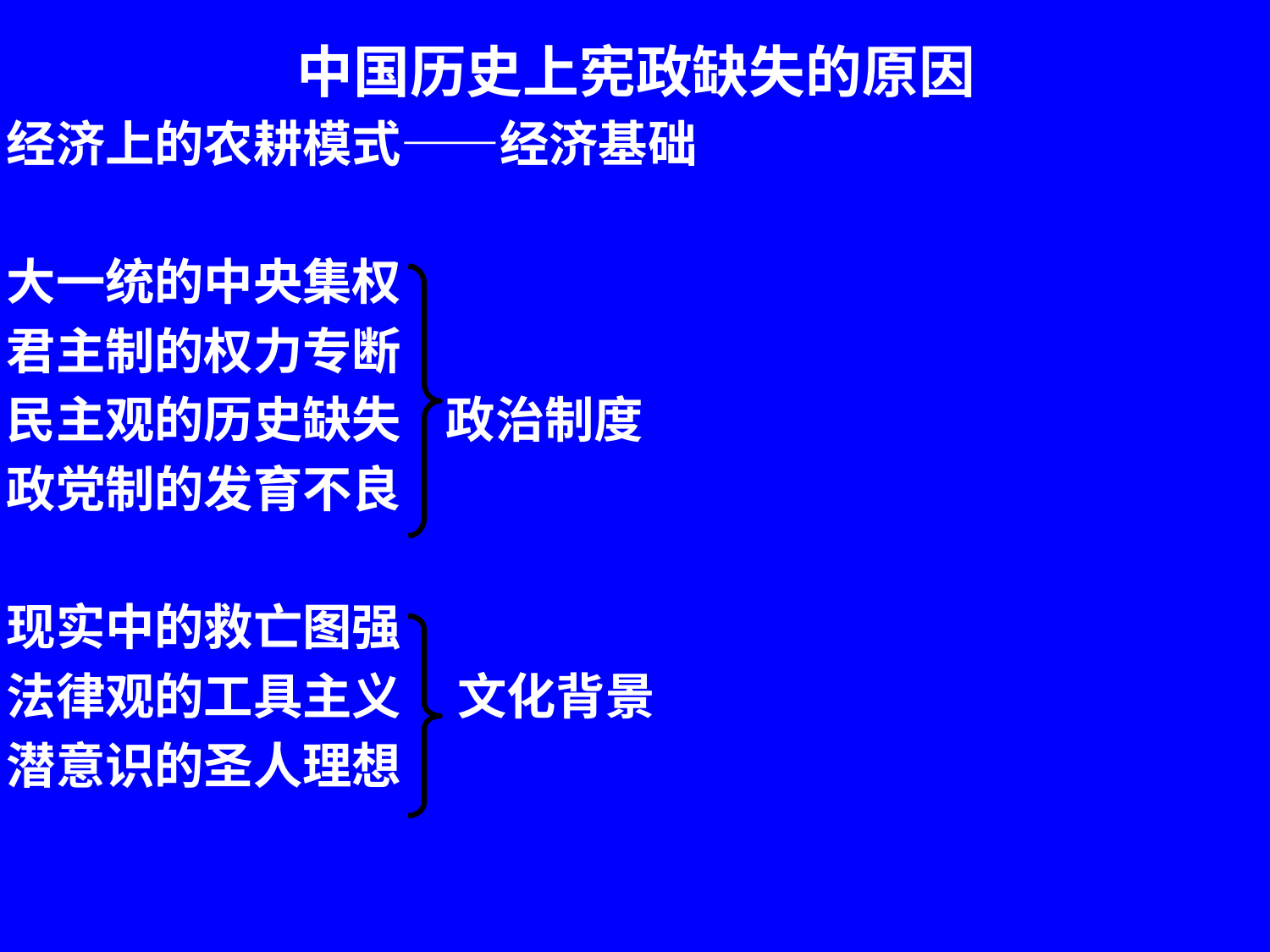

# 中国历史上宪政缺失的原因
经济上的农耕模式——经济基础

大一统的中央集权
君主制的权力专断
民主观的历史缺失    政治制度
政党制的发育不良

现实中的救亡图强
法律观的工具主义     文化背景
潜意识的圣人理想